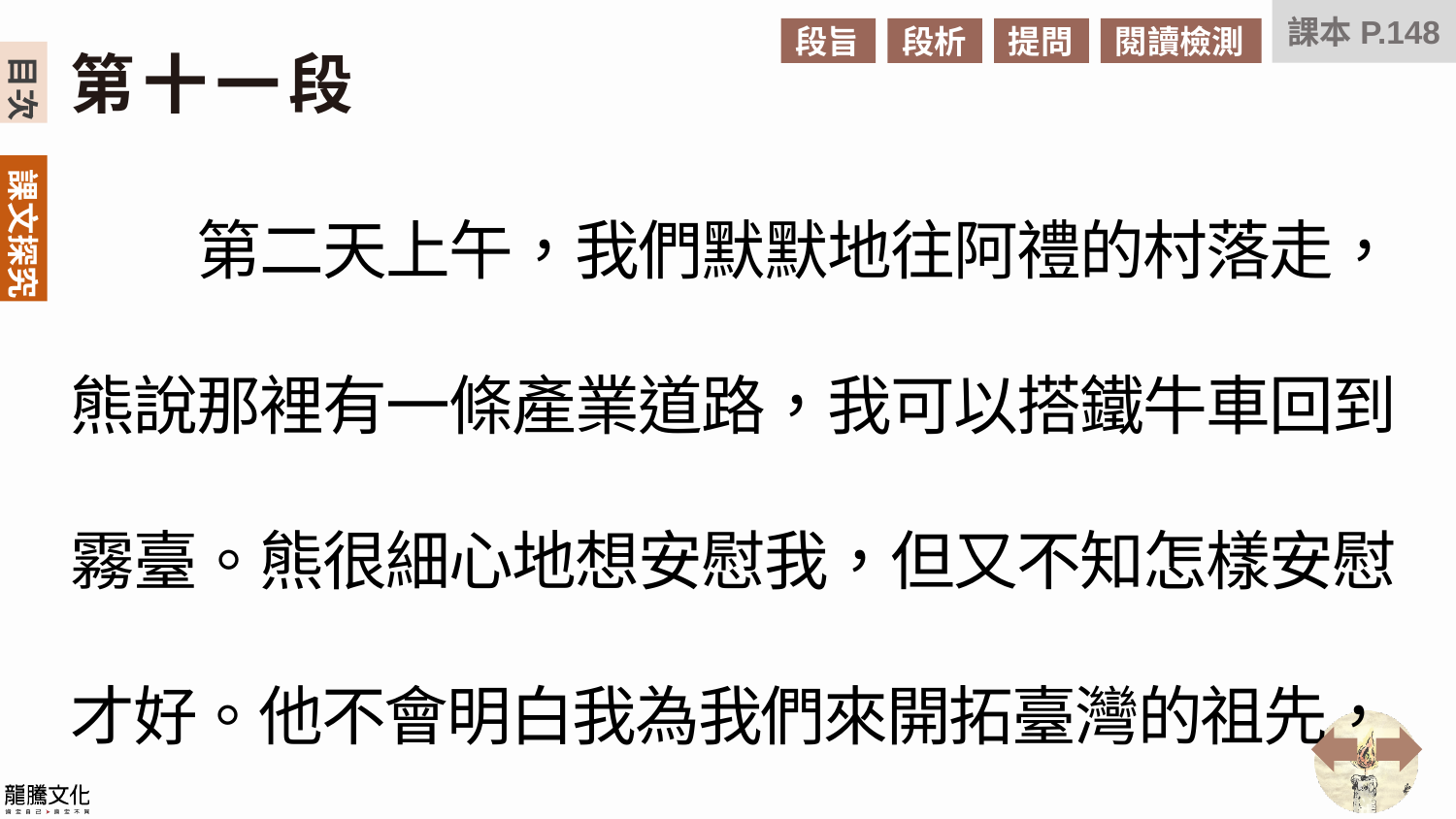

課本P.148
段旨
段析
提問
閱讀檢測
第十一段
　　第二天上午，我們默默地往阿禮的村落走，熊說那裡有一條產業道路，我可以搭鐵牛車回到霧臺。熊很細心地想安慰我，但又不知怎樣安慰才好。他不會明白我為我們來開拓臺灣的祖先，